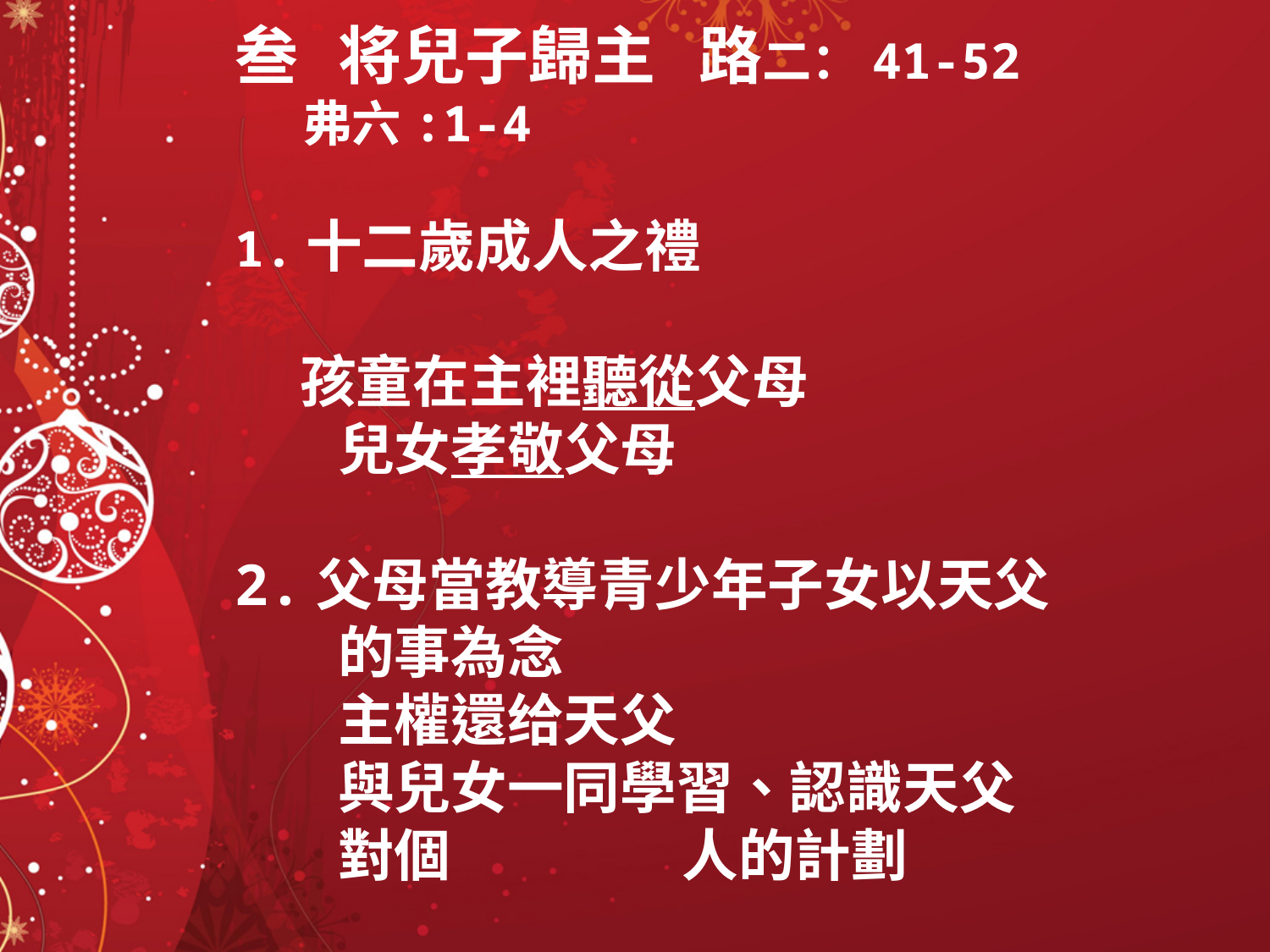

将兒子歸主   路二：41-52
     弗六:1-4

1.十二歲成人之禮

    孩童在主裡聽從父母
	兒女孝敬父母

2.父母當教導青少年子女以天父的事為念
	主權還给天父
	與兒女一同學習、認識天父對個		       人的計劃